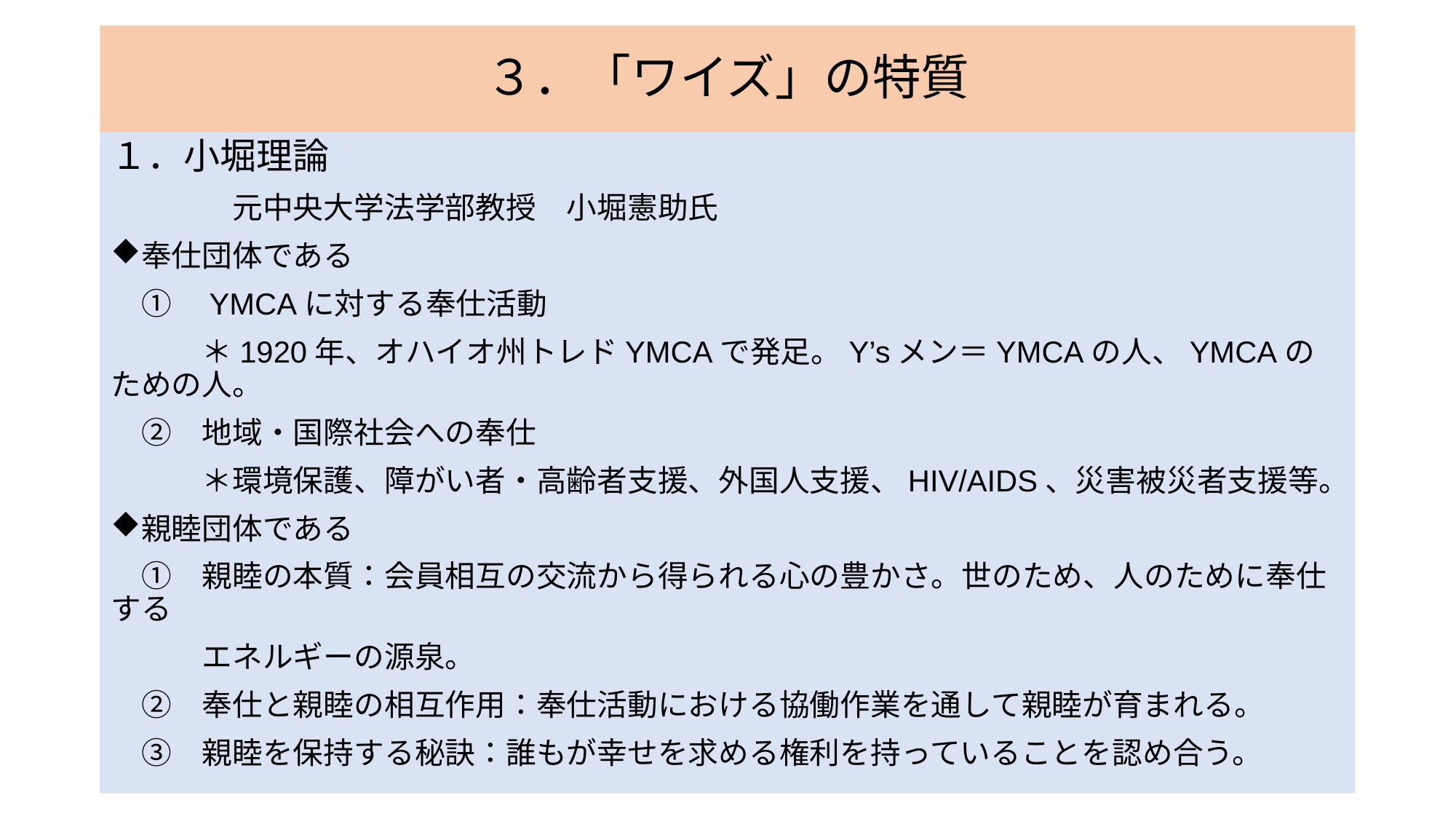

# ３．「ワイズ」の特質
１．小堀理論
　　　　元中央大学法学部教授　小堀憲助氏
奉仕団体である
　①　YMCAに対する奉仕活動
　　　＊1920年、オハイオ州トレドYMCAで発足。Y’sメン＝YMCAの人、YMCAのための人。
　②　地域・国際社会への奉仕
　　　＊環境保護、障がい者・高齢者支援、外国人支援、HIV/AIDS、災害被災者支援等。
親睦団体である
　①　親睦の本質：会員相互の交流から得られる心の豊かさ。世のため、人のために奉仕する
　　　エネルギーの源泉。
　②　奉仕と親睦の相互作用：奉仕活動における協働作業を通して親睦が育まれる。
　③　親睦を保持する秘訣：誰もが幸せを求める権利を持っていることを認め合う。